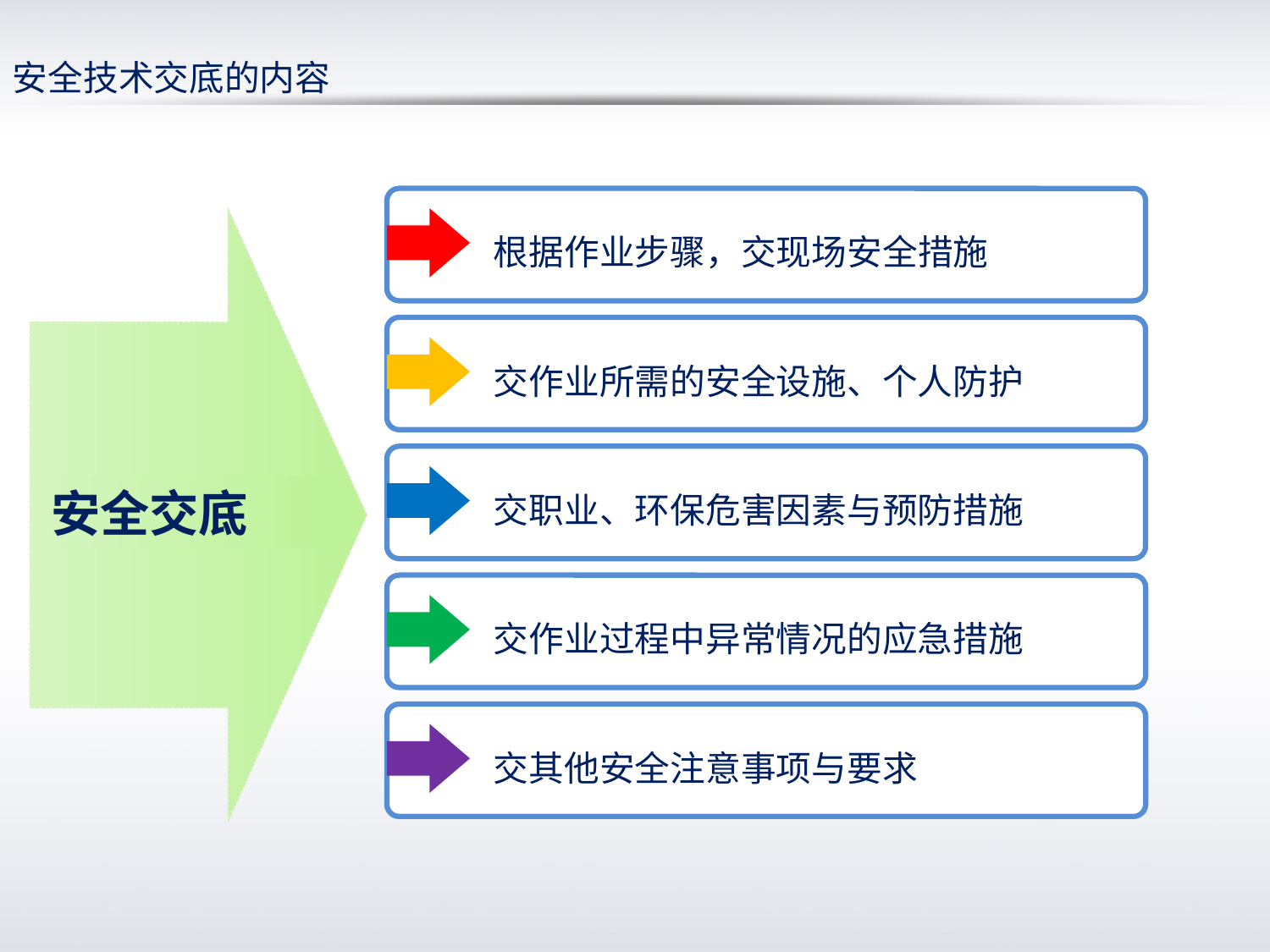

安全技术交底的内容

根据作业步骤，交现场安全措施

安全交底

交作业所需的安全设施、个人防护

交职业、环保危害因素与预防措施

交作业过程中异常情况的应急措施

交其他安全注意事项与要求
23